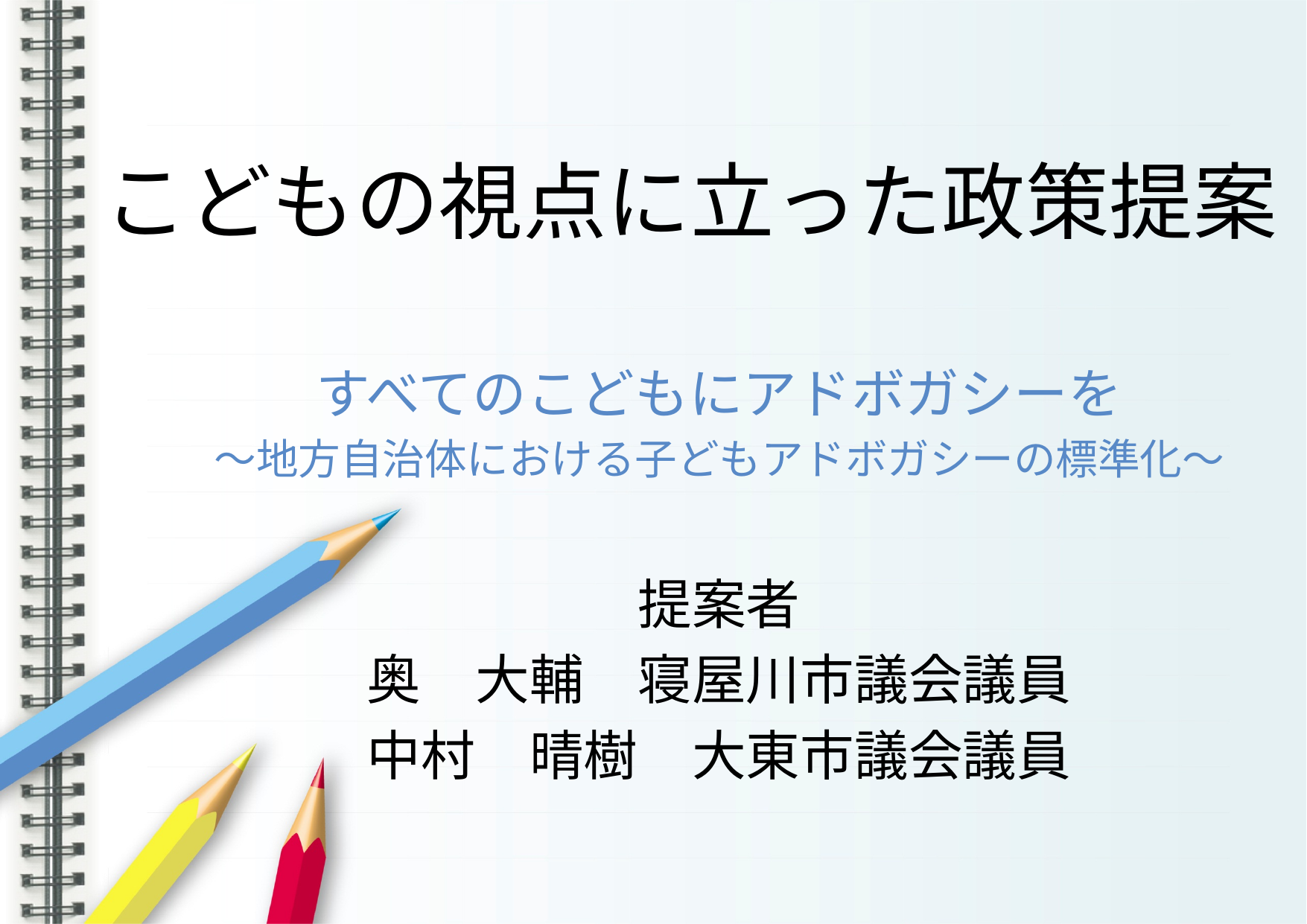

# こどもの視点に立った政策提案
すべてのこどもにアドボガシーを
～地方自治体における子どもアドボガシーの標準化～

提案者
奥　大輔　寝屋川市議会議員
中村　晴樹　大東市議会議員